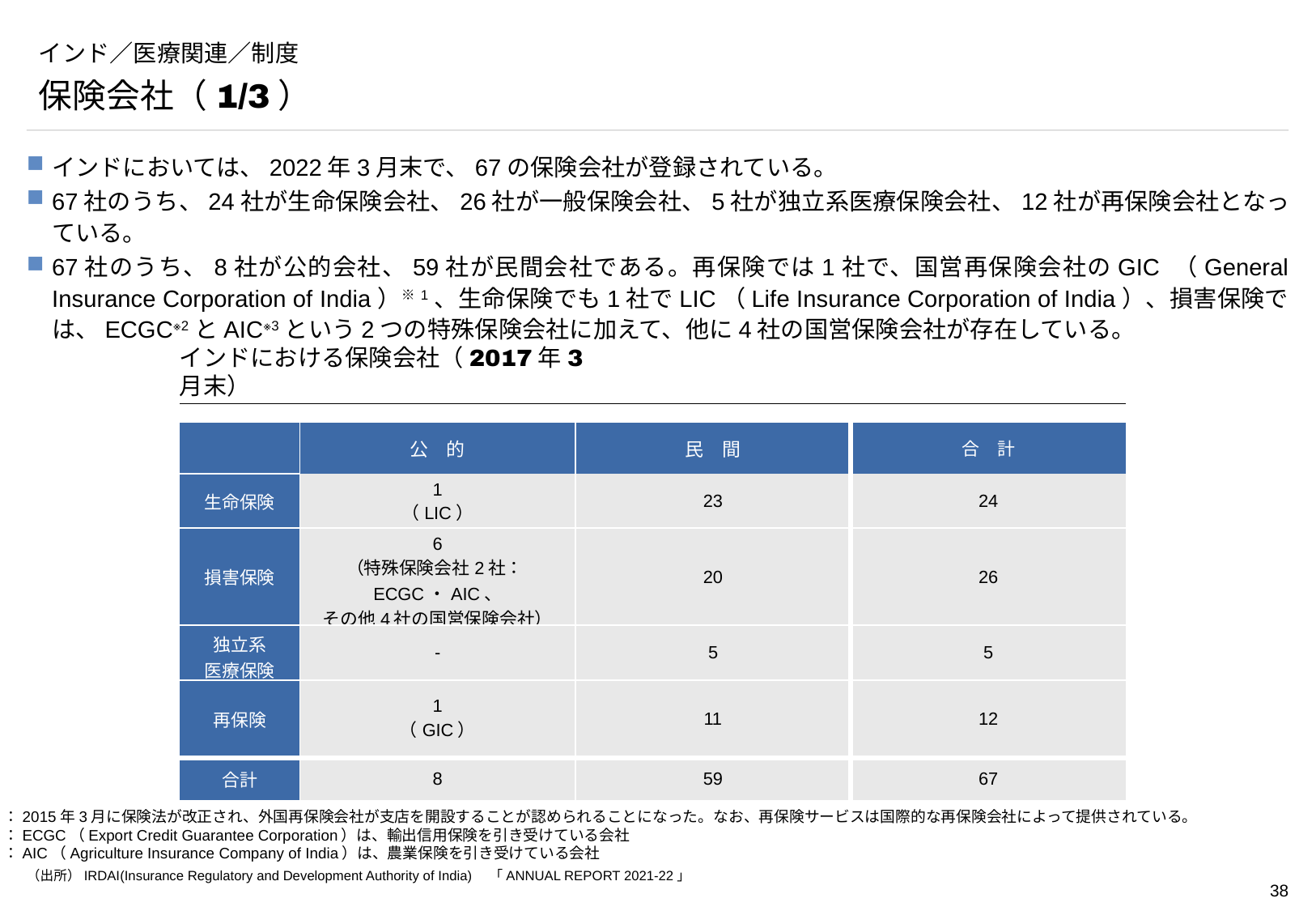

# インド／医療関連／制度
保険会社（1/3）
インドにおいては、2022年3月末で、67の保険会社が登録されている。
67社のうち、24社が生命保険会社、26社が一般保険会社、5社が独立系医療保険会社、12社が再保険会社となっている。
67社のうち、8社が公的会社、59社が民間会社である。再保険では1社で、国営再保険会社のGIC （General Insurance Corporation of India）※1、生命保険でも1社でLIC（Life Insurance Corporation of India）、損害保険では、ECGC※2とAIC※3という2つの特殊保険会社に加えて、他に4社の国営保険会社が存在している。
インドにおける保険会社（2017年3月末）
|  | 公　的 | 民　間 | 合　計 |
| --- | --- | --- | --- |
| 生命保険 | 1 （LIC） | 23 | 24 |
| 損害保険 | 6 （特殊保険会社2社：ECGC・AIC、 その他4社の国営保険会社） | 20 | 26 |
| 独立系 医療保険 | ‐ | 5 | 5 |
| 再保険 | 1 （GIC） | 11 | 12 |
| 合計 | 8 | 59 | 67 |
※1：2015年3月に保険法が改正され、外国再保険会社が支店を開設することが認められることになった。なお、再保険サービスは国際的な再保険会社によって提供されている。
※2：ECGC（Export Credit Guarantee Corporation）は、輸出信用保険を引き受けている会社
※3：AIC（Agriculture Insurance Company of India）は、農業保険を引き受けている会社
（出所）IRDAI(Insurance Regulatory and Development Authority of India)　「ANNUAL REPORT 2021-22」